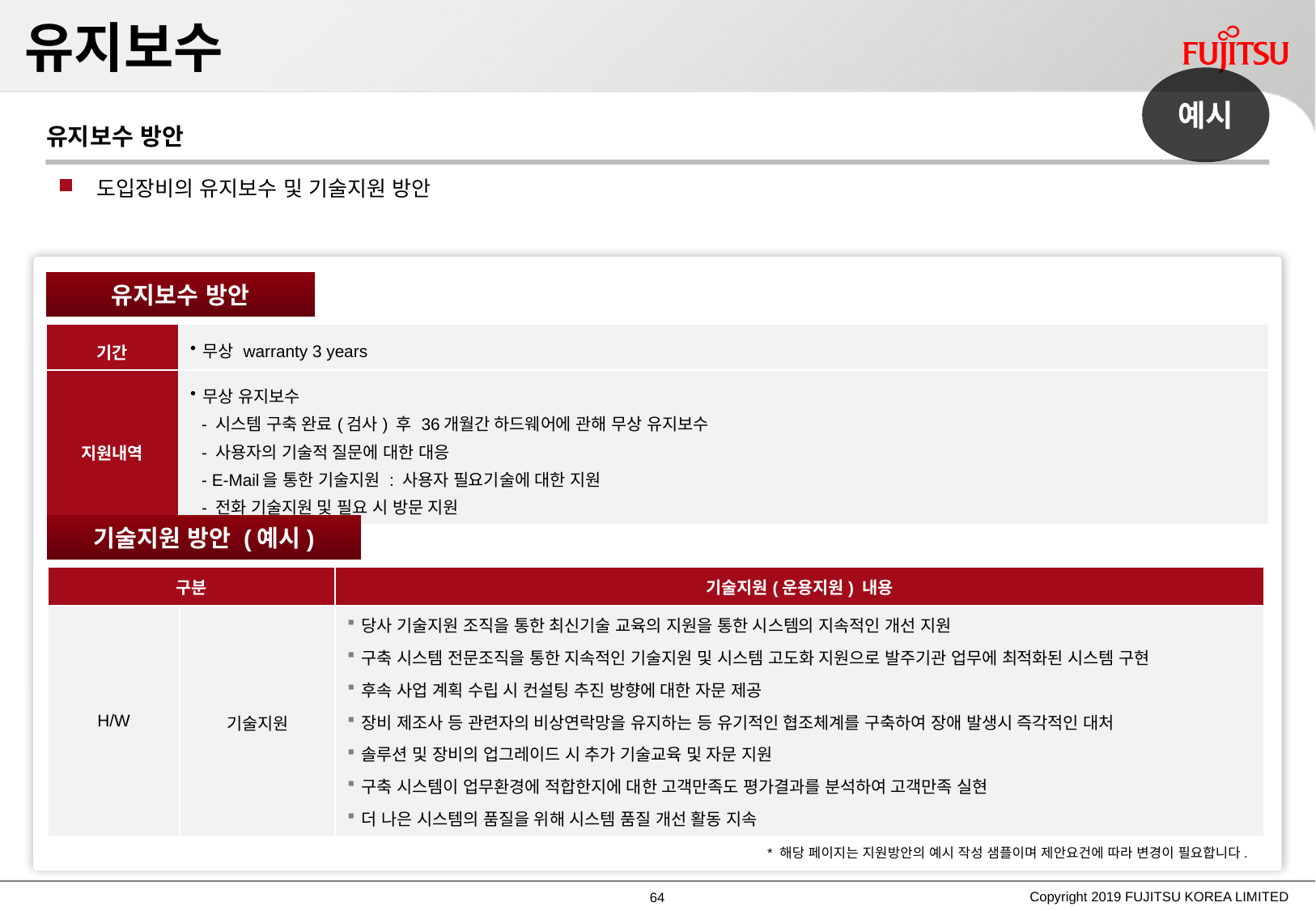

# 유지보수
예시
유지보수 방안
도입장비의 유지보수 및 기술지원 방안
유지보수 방안
| 기간 | 무상 warranty 3 years |
| --- | --- |
| 지원내역 | 무상 유지보수 - 시스템 구축 완료(검사) 후 36개월간 하드웨어에 관해 무상 유지보수 - 사용자의 기술적 질문에 대한 대응 - E-Mail을 통한 기술지원 : 사용자 필요기술에 대한 지원 - 전화 기술지원 및 필요 시 방문 지원 |
기술지원 방안 (예시)
| 구분 |  | 기술지원(운용지원) 내용 |
| --- | --- | --- |
| H/W | 기술지원 | 당사 기술지원 조직을 통한 최신기술 교육의 지원을 통한 시스템의 지속적인 개선 지원 구축 시스템 전문조직을 통한 지속적인 기술지원 및 시스템 고도화 지원으로 발주기관 업무에 최적화된 시스템 구현 후속 사업 계획 수립 시 컨설팅 추진 방향에 대한 자문 제공 장비 제조사 등 관련자의 비상연락망을 유지하는 등 유기적인 협조체계를 구축하여 장애 발생시 즉각적인 대처 솔루션 및 장비의 업그레이드 시 추가 기술교육 및 자문 지원 구축 시스템이 업무환경에 적합한지에 대한 고객만족도 평가결과를 분석하여 고객만족 실현 더 나은 시스템의 품질을 위해 시스템 품질 개선 활동 지속 |
* 해당 페이지는 지원방안의 예시 작성 샘플이며 제안요건에 따라 변경이 필요합니다.
64